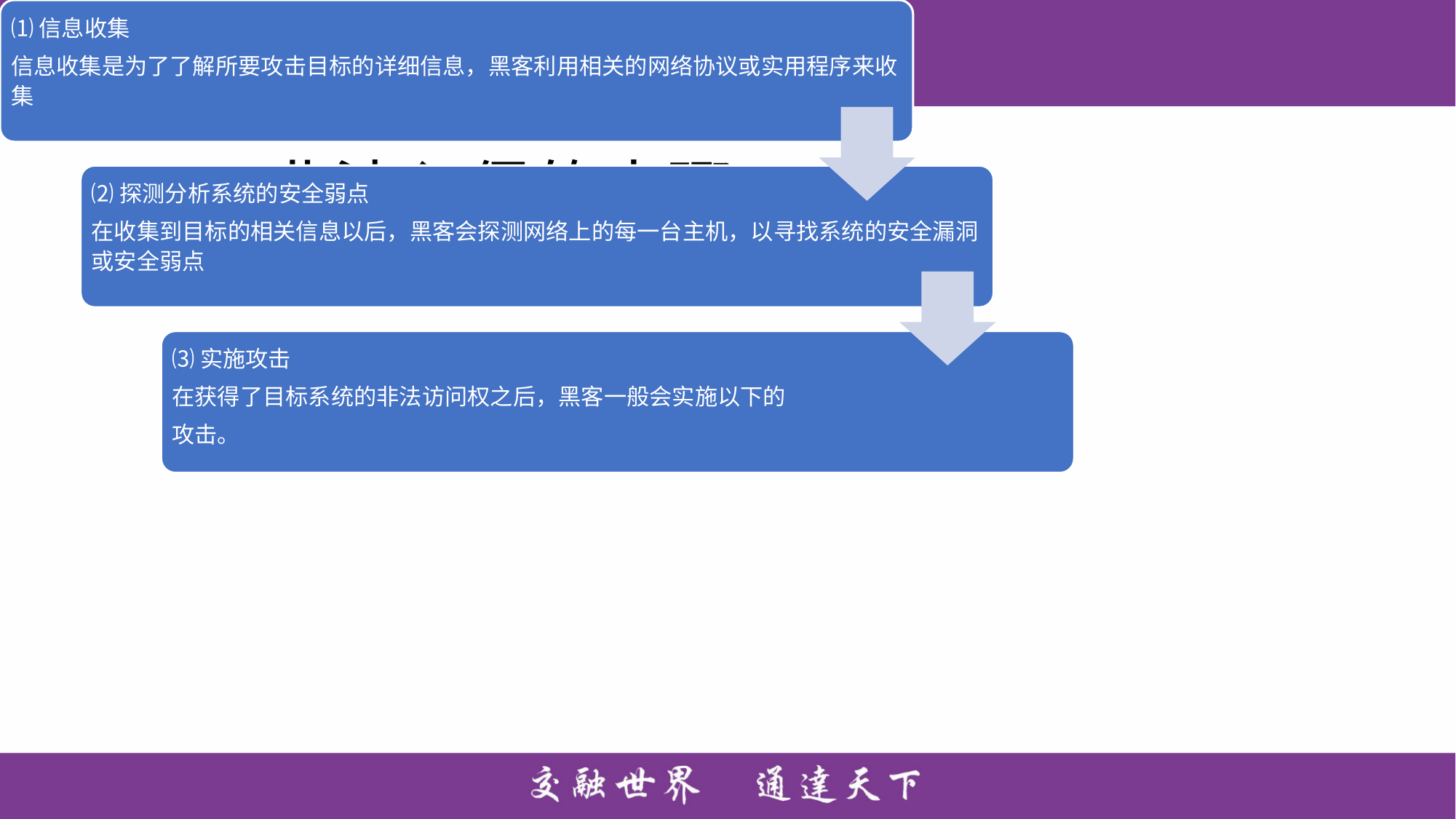

# 3.3.2 非法入侵的步骤
⑴信息收集
信息收集是为了了解所要攻击目标的详细信息，黑客利用相关的网络协议或实用程序来收集
⑵探测分析系统的安全弱点
在收集到目标的相关信息以后，黑客会探测网络上的每一台主机，以寻找系统的安全漏洞或安全弱点
⑶实施攻击
在获得了目标系统的非法访问权之后，黑客一般会实施以下的
攻击。